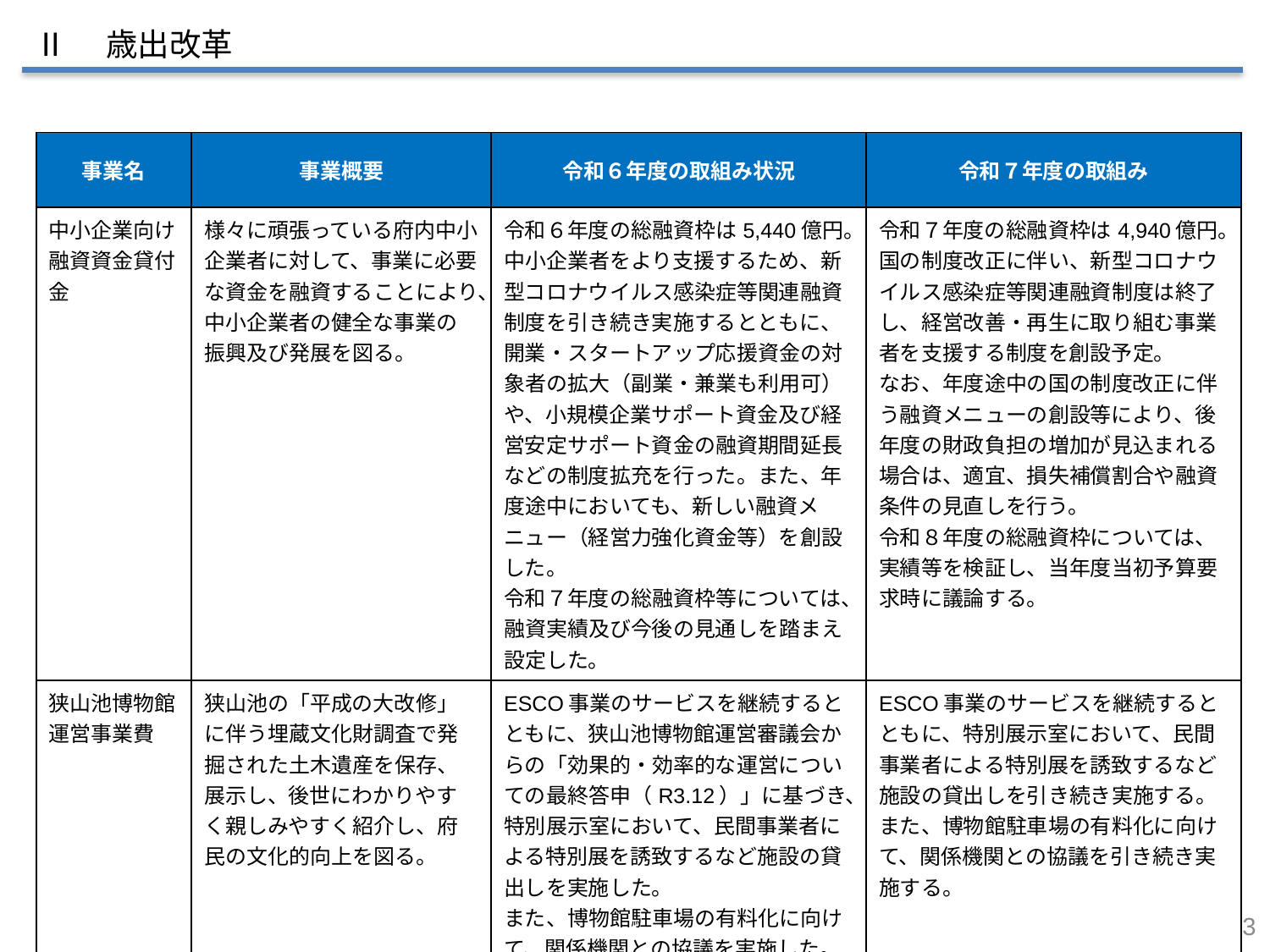

Ⅱ　歳出改革
| 事業名 | 事業概要 | 令和６年度の取組み状況 | 令和７年度の取組み |
| --- | --- | --- | --- |
| 中小企業向け融資資金貸付金 | 様々に頑張っている府内中小企業者に対して、事業に必要な資金を融資することにより、中小企業者の健全な事業の振興及び発展を図る。 | 令和６年度の総融資枠は5,440億円。 中小企業者をより支援するため、新型コロナウイルス感染症等関連融資制度を引き続き実施するとともに、開業・スタートアップ応援資金の対象者の拡大（副業・兼業も利用可）や、小規模企業サポート資金及び経営安定サポート資金の融資期間延長などの制度拡充を行った。また、年度途中においても、新しい融資メニュー（経営力強化資金等）を創設した。 令和７年度の総融資枠等については、融資実績及び今後の見通しを踏まえ設定した。 | 令和７年度の総融資枠は4,940億円。国の制度改正に伴い、新型コロナウイルス感染症等関連融資制度は終了し、経営改善・再生に取り組む事業者を支援する制度を創設予定。 なお、年度途中の国の制度改正に伴う融資メニューの創設等により、後年度の財政負担の増加が見込まれる場合は、適宜、損失補償割合や融資条件の見直しを行う。 令和８年度の総融資枠については、実績等を検証し、当年度当初予算要求時に議論する。 |
| 狭山池博物館運営事業費 | 狭山池の「平成の大改修」に伴う埋蔵文化財調査で発掘された土木遺産を保存、展示し、後世にわかりやすく親しみやすく紹介し、府民の文化的向上を図る。 | ESCO事業のサービスを継続するとともに、狭山池博物館運営審議会からの「効果的・効率的な運営についての最終答申（R3.12）」に基づき、特別展示室において、民間事業者による特別展を誘致するなど施設の貸出しを実施した。 また、博物館駐車場の有料化に向けて、関係機関との協議を実施した。 | ESCO事業のサービスを継続するとともに、特別展示室において、民間事業者による特別展を誘致するなど施設の貸出しを引き続き実施する。 また、博物館駐車場の有料化に向けて、関係機関との協議を引き続き実施する。 |
43